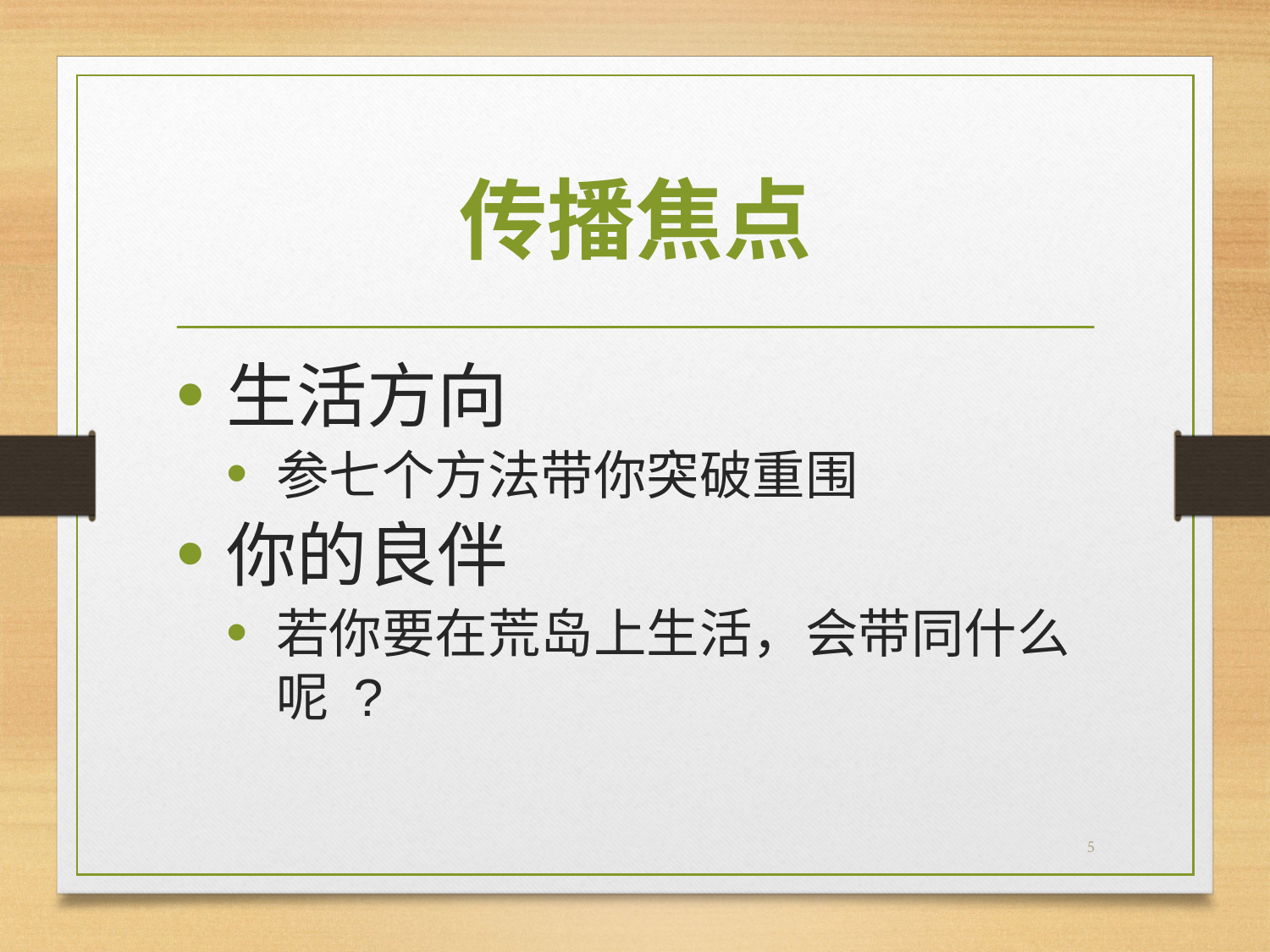

# 传播焦点
生活方向
参七个方法带你突破重围
你的良伴
若你要在荒岛上生活，会带同什么呢 ?

5